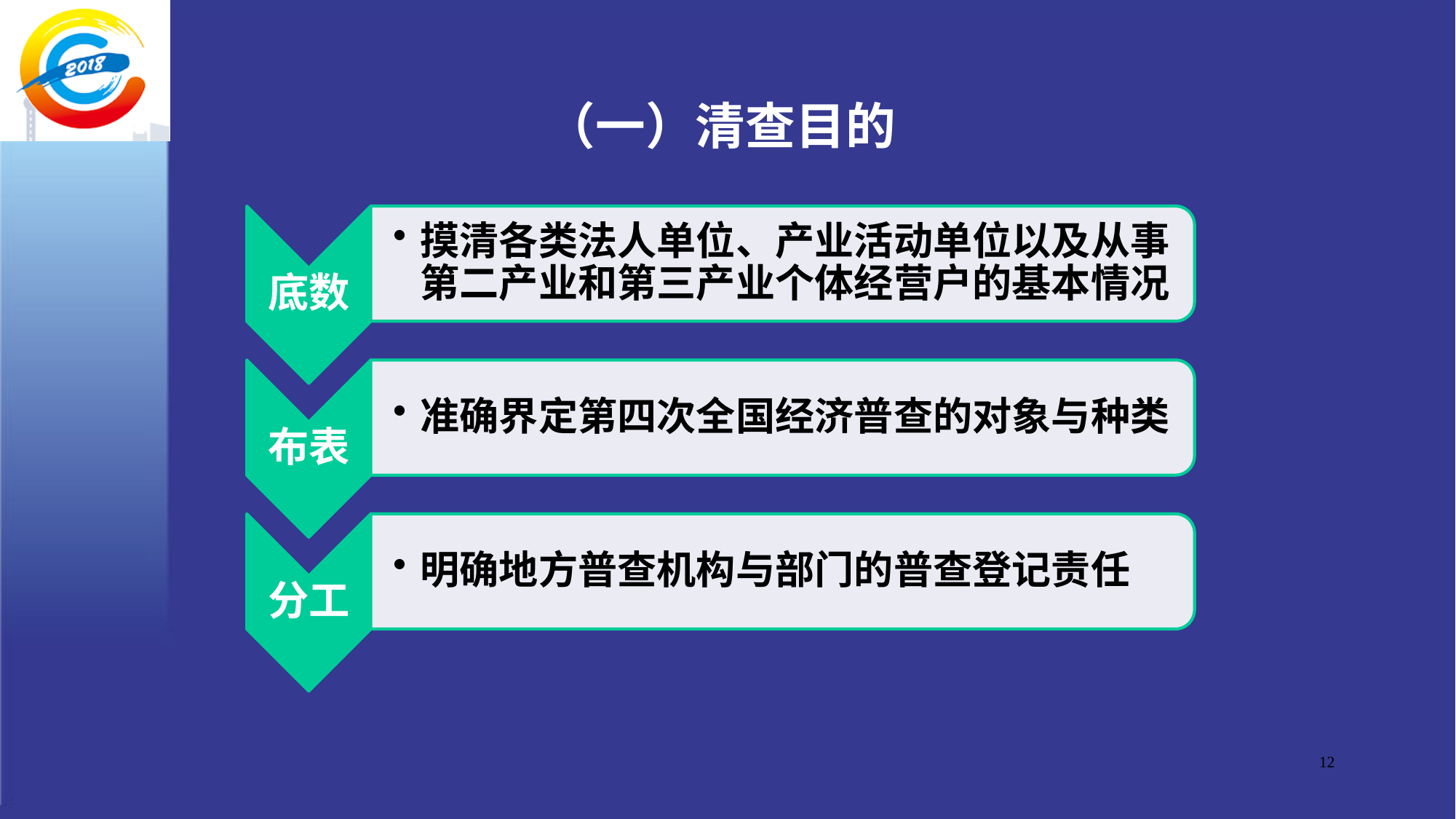

# （一）清查目的
底数
摸清各类法人单位、产业活动单位以及从事第二产业和第三产业个体经营户的基本情况
布表
准确界定第四次全国经济普查的对象与种类
分工
明确地方普查机构与部门的普查登记责任

12